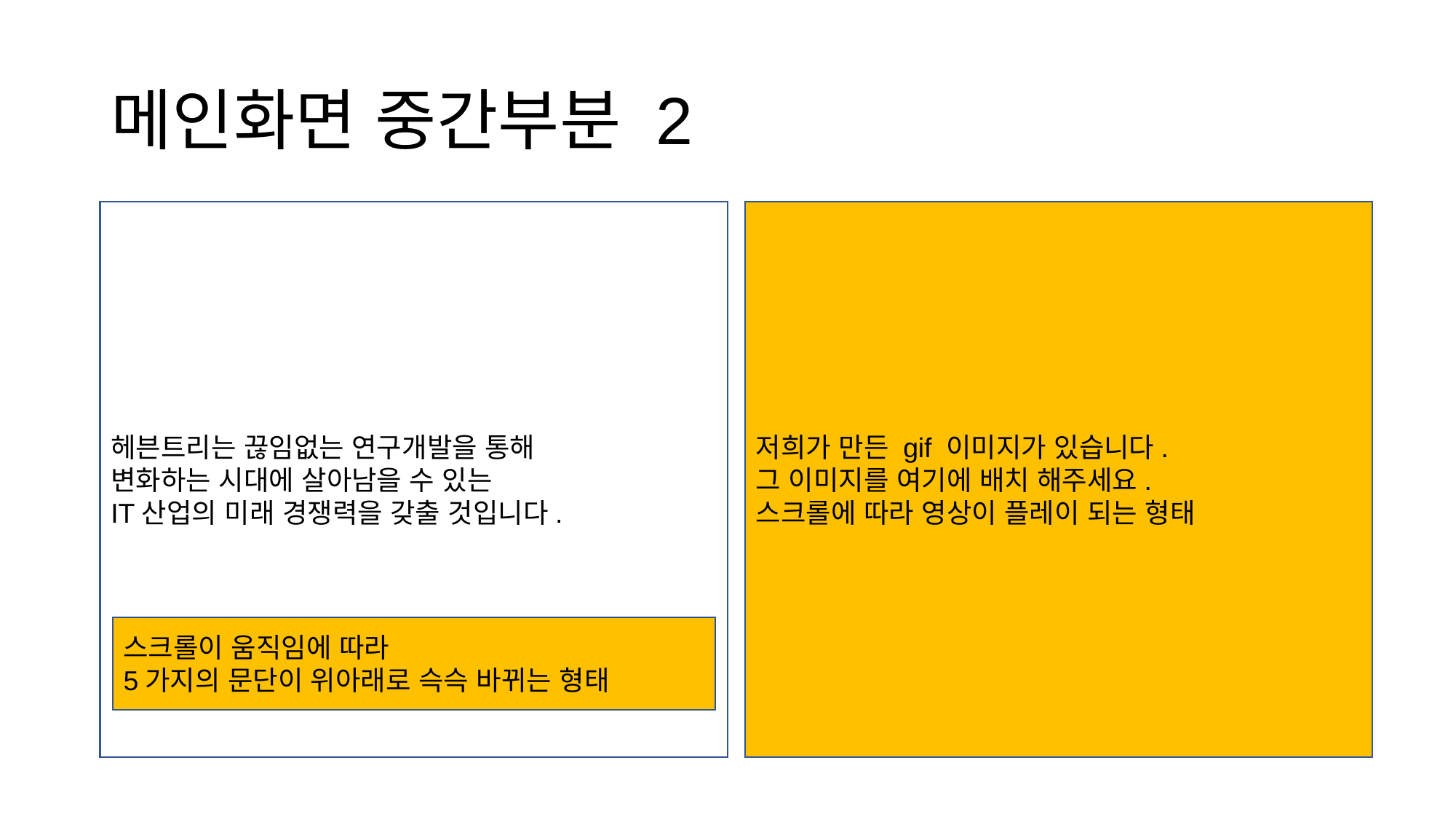

# 메인화면 중간부분 2
헤븐트리는 끊임없는 연구개발을 통해
변화하는 시대에 살아남을 수 있는
IT산업의 미래 경쟁력을 갖출 것입니다.
저희가 만든 gif 이미지가 있습니다.
그 이미지를 여기에 배치 해주세요.
스크롤에 따라 영상이 플레이 되는 형태
스크롤이 움직임에 따라
5가지의 문단이 위아래로 슥슥 바뀌는 형태